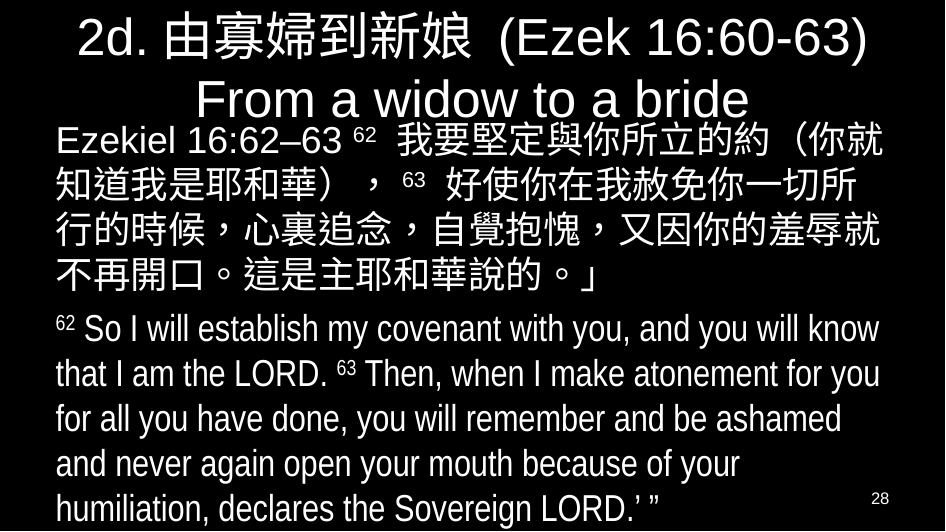

# 2d.由寡婦到新娘 (Ezek 16:60-63) From a widow to a bride
Ezekiel 16:62–63 62 我要堅定與你所立的約（你就知道我是耶和華），63 好使你在我赦免你一切所行的時候，心裏追念，自覺抱愧，又因你的羞辱就不再開口。這是主耶和華說的。」
62 So I will establish my covenant with you, and you will know that I am the Lord. 63 Then, when I make atonement for you for all you have done, you will remember and be ashamed and never again open your mouth because of your humiliation, declares the Sovereign Lord.’ ”

28